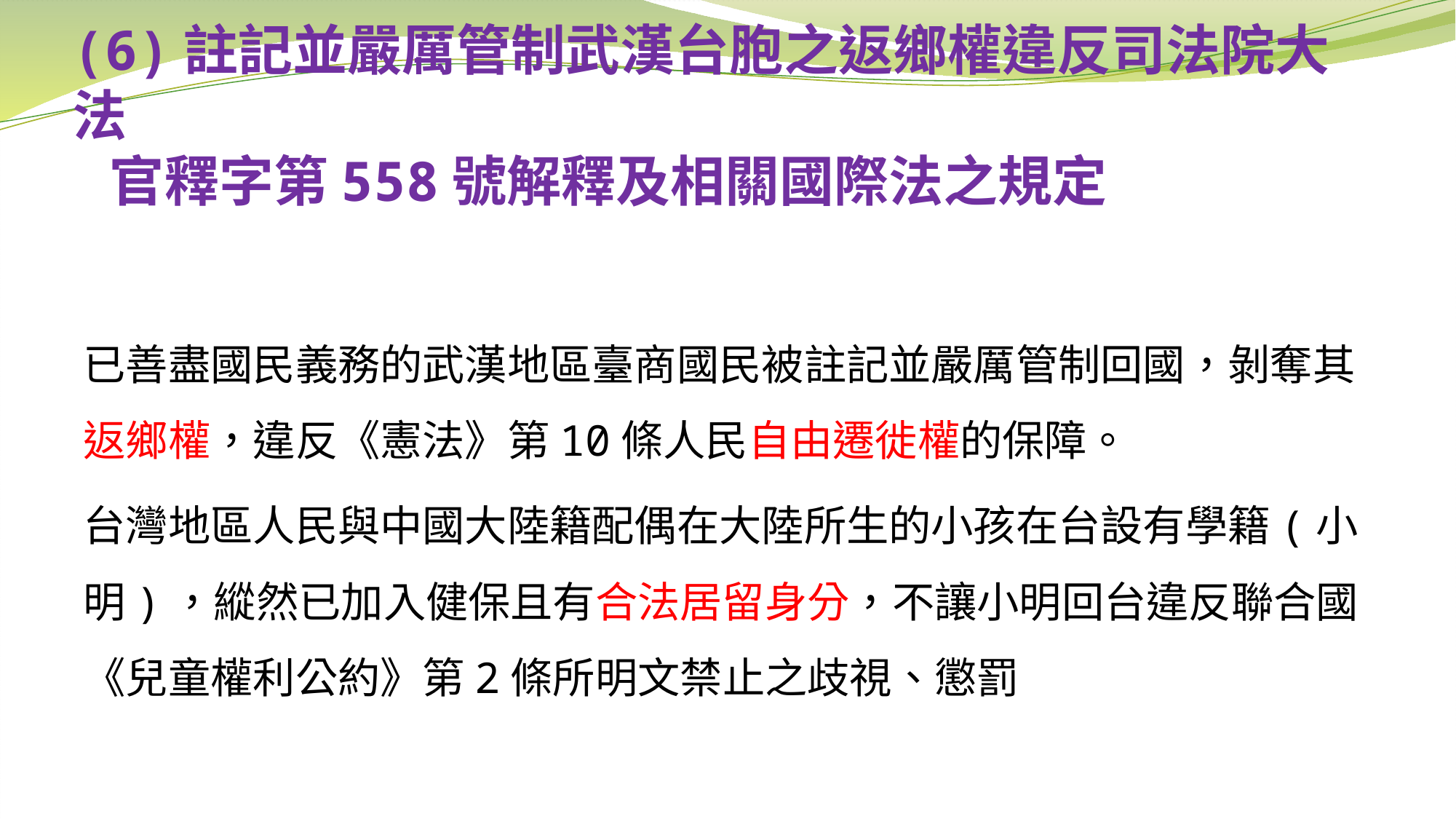

# (6)註記並嚴厲管制武漢台胞之返鄉權違反司法院大法 官釋字第558號解釋及相關國際法之規定

已善盡國民義務的武漢地區臺商國民被註記並嚴厲管制回國，剝奪其返鄉權，違反《憲法》第10條人民自由遷徙權的保障。
台灣地區人民與中國大陸籍配偶在大陸所生的小孩在台設有學籍(小明)，縱然已加入健保且有合法居留身分，不讓小明回台違反聯合國《兒童權利公約》第2條所明文禁止之歧視、懲罰